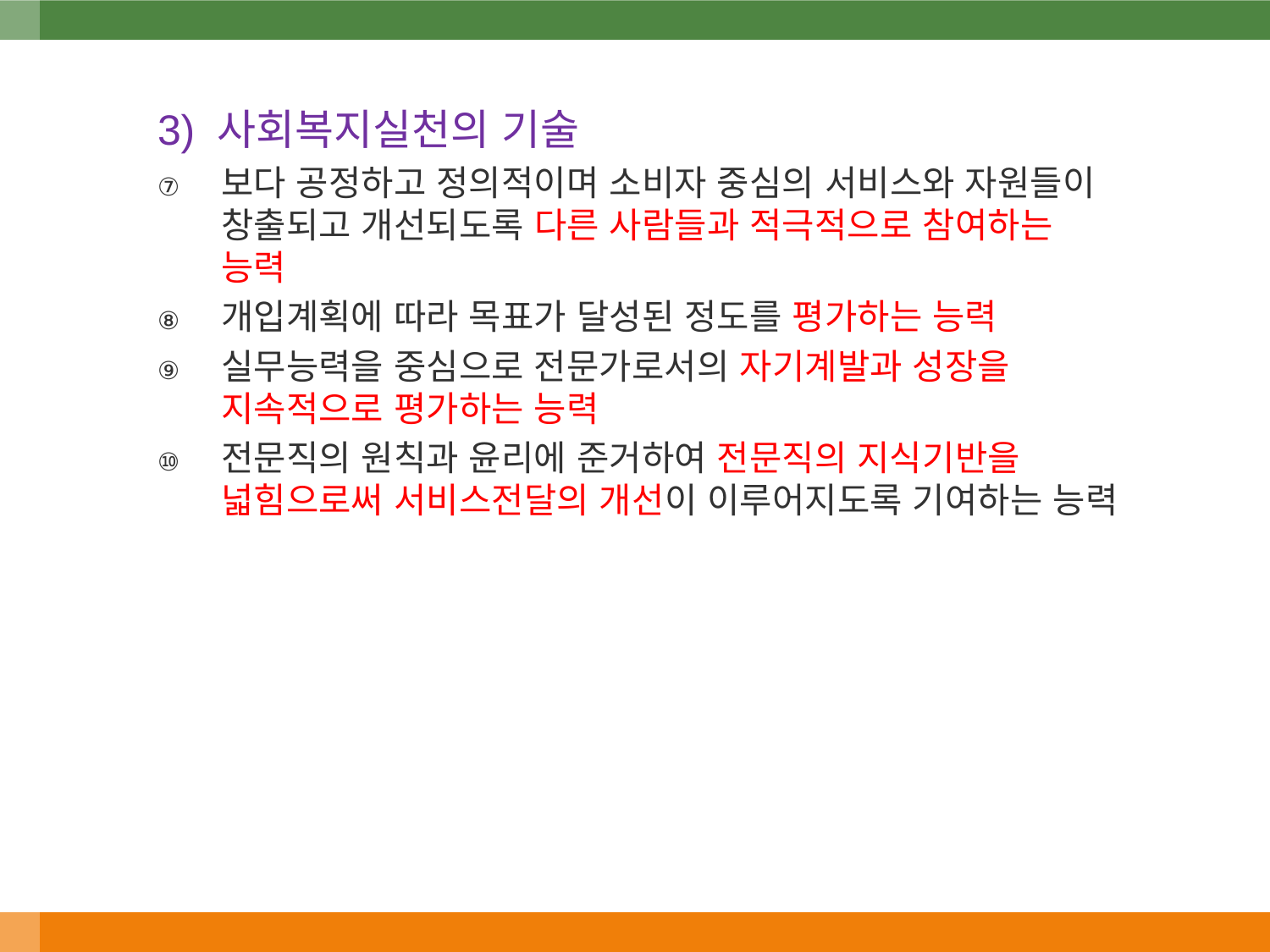

3) 사회복지실천의 기술
보다 공정하고 정의적이며 소비자 중심의 서비스와 자원들이 창출되고 개선되도록 다른 사람들과 적극적으로 참여하는 능력
개입계획에 따라 목표가 달성된 정도를 평가하는 능력
실무능력을 중심으로 전문가로서의 자기계발과 성장을 지속적으로 평가하는 능력
전문직의 원칙과 윤리에 준거하여 전문직의 지식기반을 넓힘으로써 서비스전달의 개선이 이루어지도록 기여하는 능력